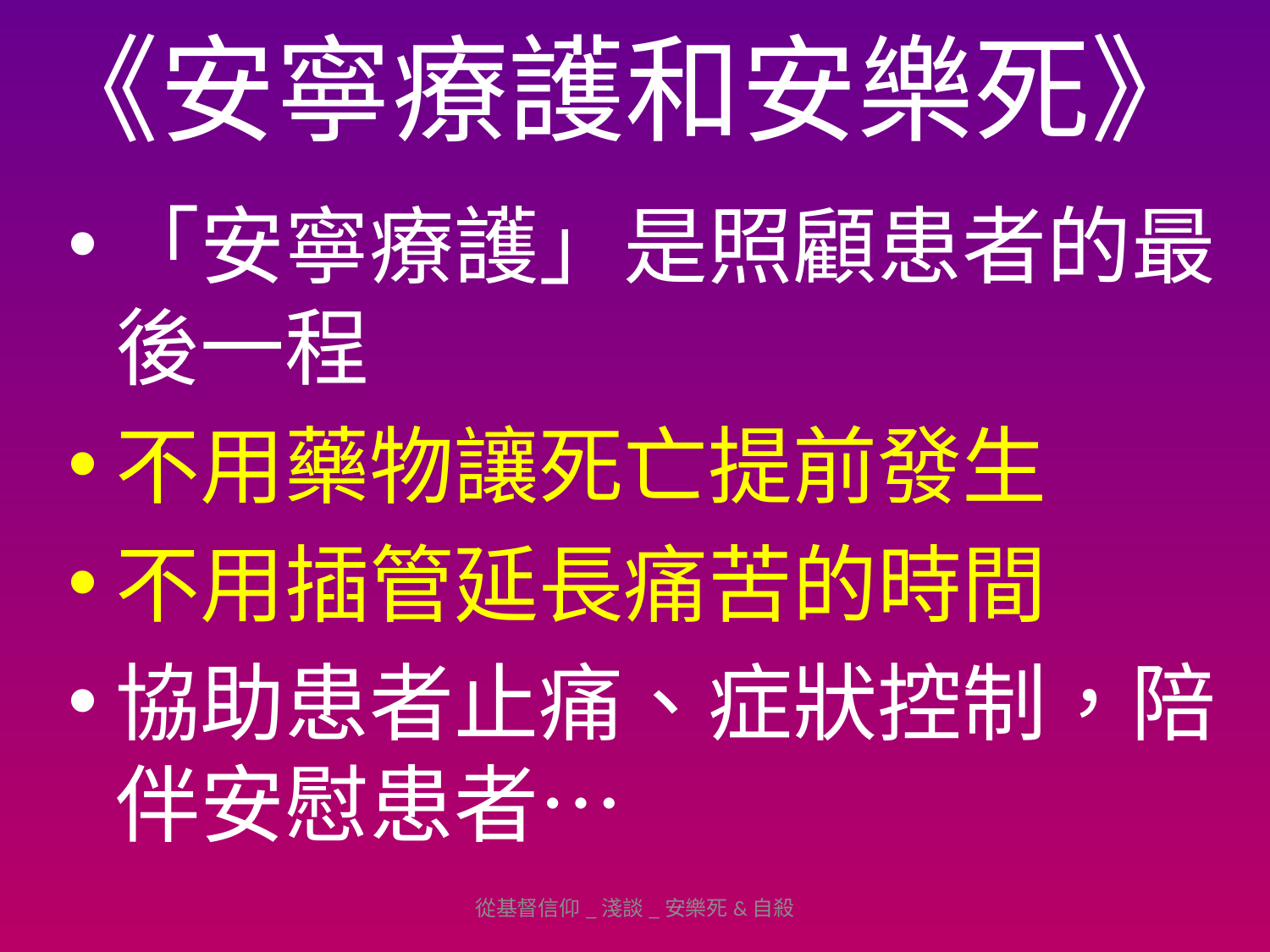

# 《安寧療護和安樂死》
「安寧療護」是照顧患者的最後一程
不用藥物讓死亡提前發生
不用插管延長痛苦的時間
協助患者止痛、症狀控制，陪伴安慰患者…
從基督信仰_淺談_安樂死&自殺